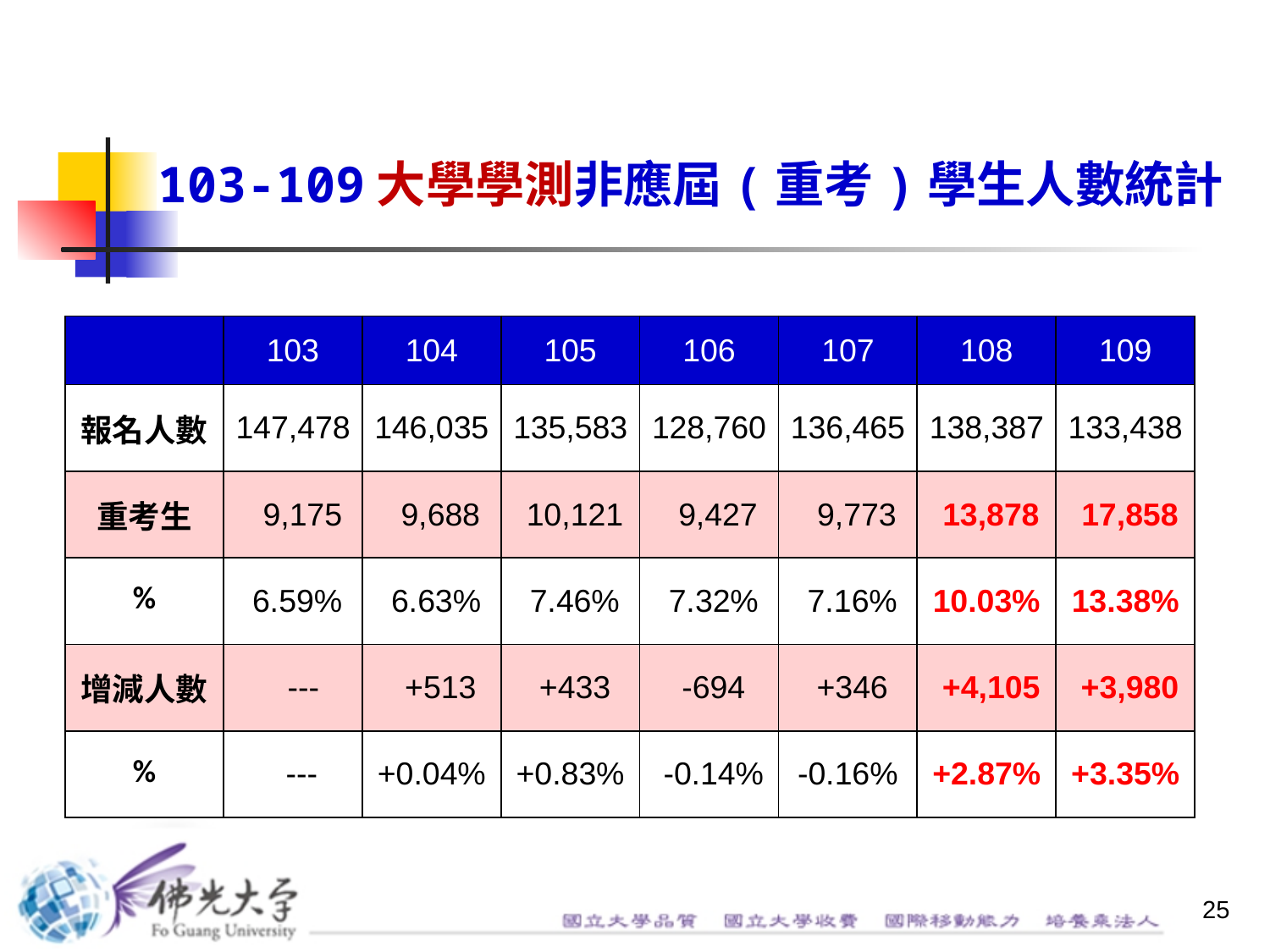

# 103-109大學學測非應屆(重考)學生人數統計
|  | 103 | 104 | 105 | 106 | 107 | 108 | 109 |
| --- | --- | --- | --- | --- | --- | --- | --- |
| 報名人數 | 147,478 | 146,035 | 135,583 | 128,760 | 136,465 | 138,387 | 133,438 |
| 重考生 | 9,175 | 9,688 | 10,121 | 9,427 | 9,773 | 13,878 | 17,858 |
| % | 6.59% | 6.63% | 7.46% | 7.32% | 7.16% | 10.03% | 13.38% |
| 增減人數 | --- | +513 | +433 | -694 | +346 | +4,105 | +3,980 |
| % | --- | +0.04% | +0.83% | -0.14% | -0.16% | +2.87% | +3.35% |
25